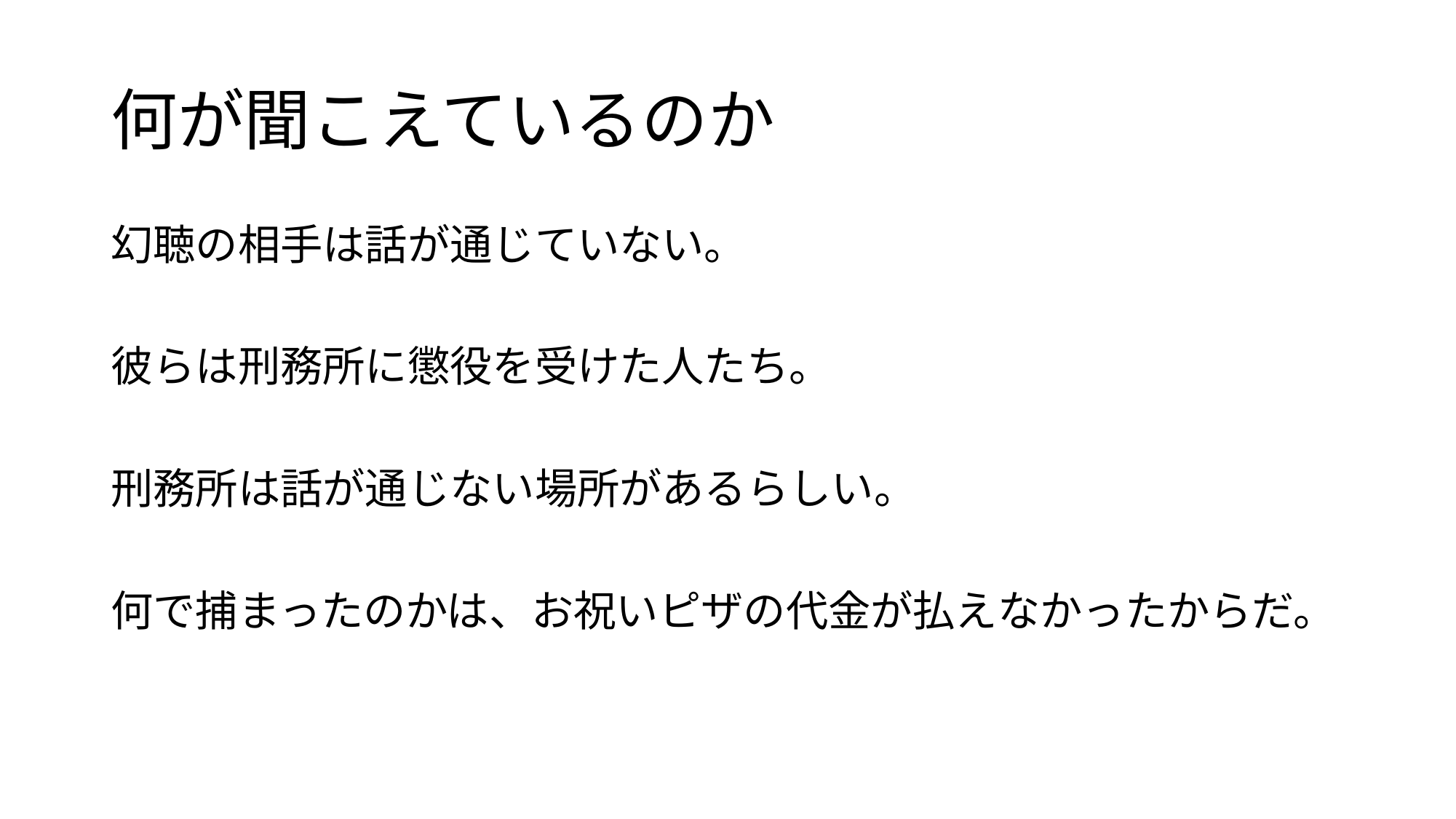

# 何が聞こえているのか
幻聴の相手は話が通じていない。

彼らは刑務所に懲役を受けた人たち。

刑務所は話が通じない場所があるらしい。

何で捕まったのかは、お祝いピザの代金が払えなかったからだ。